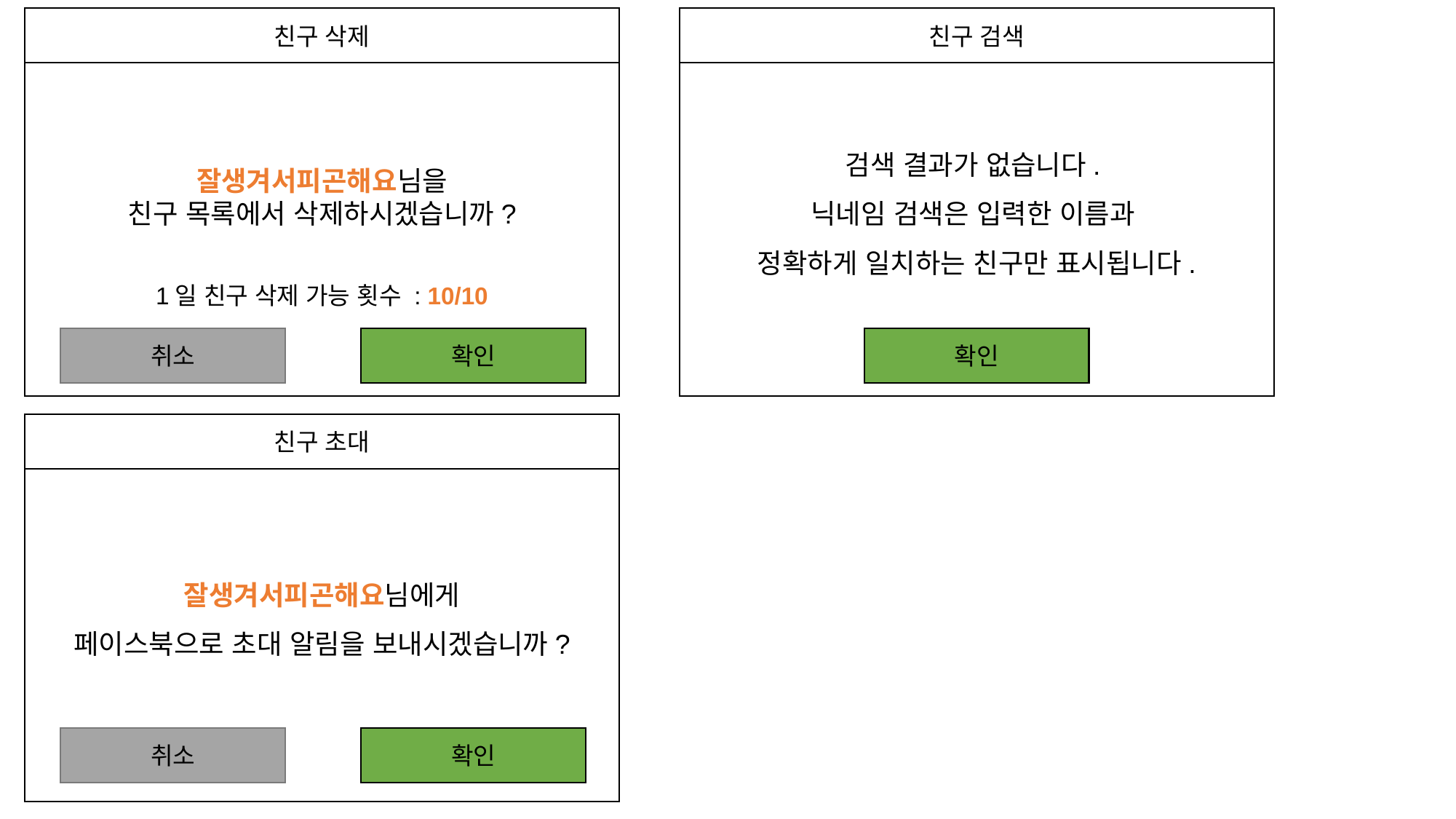

친구 삭제
잘생겨서피곤해요님을
친구 목록에서 삭제하시겠습니까?

1일 친구 삭제 가능 횟수 : 10/10
취소
확인
친구 검색
검색 결과가 없습니다.
닉네임 검색은 입력한 이름과
정확하게 일치하는 친구만 표시됩니다.

확인
친구 초대
잘생겨서피곤해요님에게
페이스북으로 초대 알림을 보내시겠습니까?

취소
확인